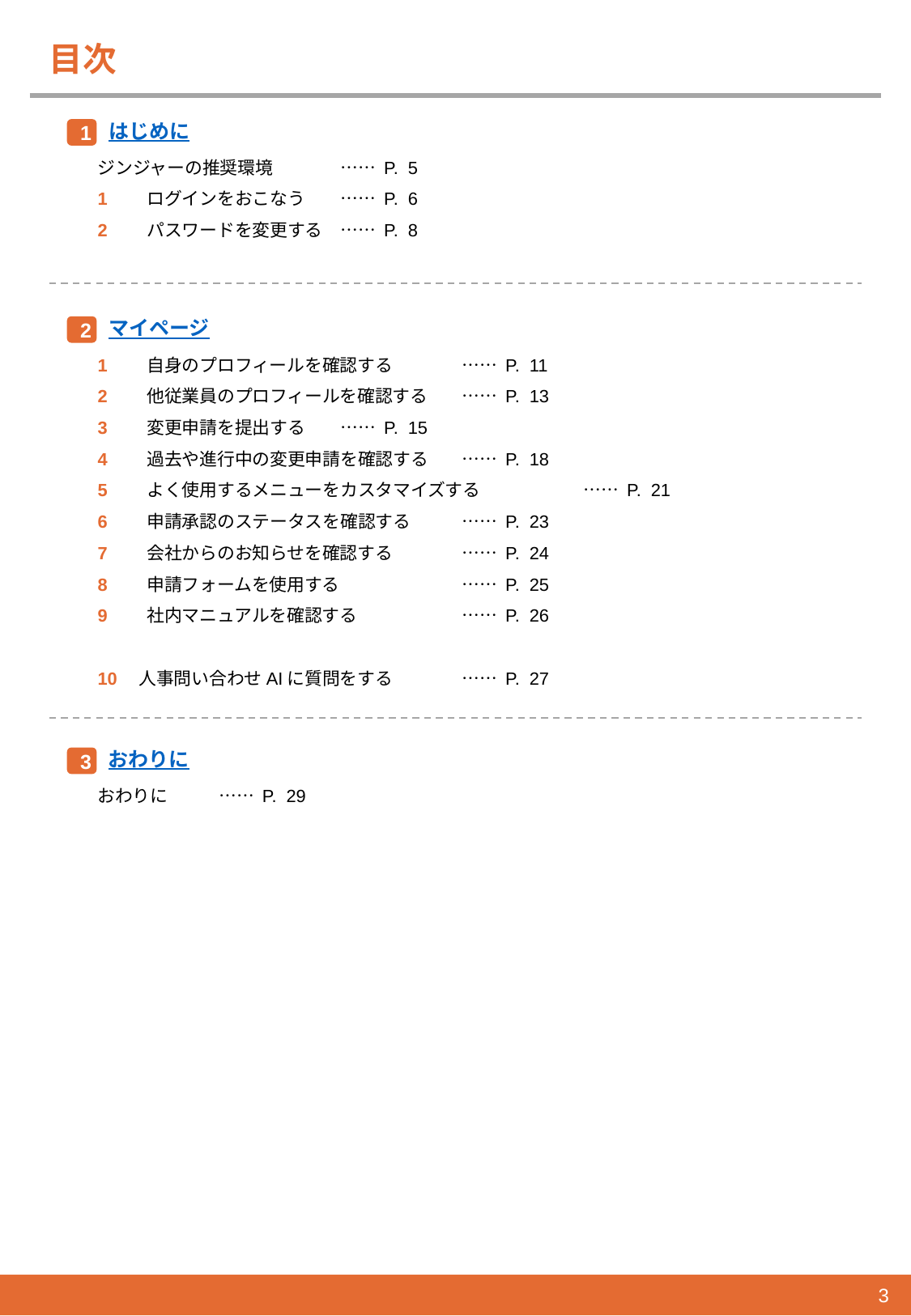

# 目次
はじめに
1
ジンジャーの推奨環境	…… P.  5
1　　ログインをおこなう　	…… P.  6
2　　パスワードを変更する　	…… P.  8
マイページ
2
1　　自身のプロフィールを確認する　	…… P.  11
2　　他従業員のプロフィールを確認する　	…… P.  13
3　　変更申請を提出する　	…… P.  15
4　　過去や進行中の変更申請を確認する　	…… P.  18
5　　よく使用するメニューをカスタマイズする　	…… P.  21
6　　申請承認のステータスを確認する　	…… P.  23
7　　会社からのお知らせを確認する　	…… P.  24
8　　申請フォームを使用する　	…… P.  25
9　　社内マニュアルを確認する　	…… P.  26

10　人事問い合わせAIに質問をする　	…… P.  27
おわりに
3
おわりに　	…… P.  29
3